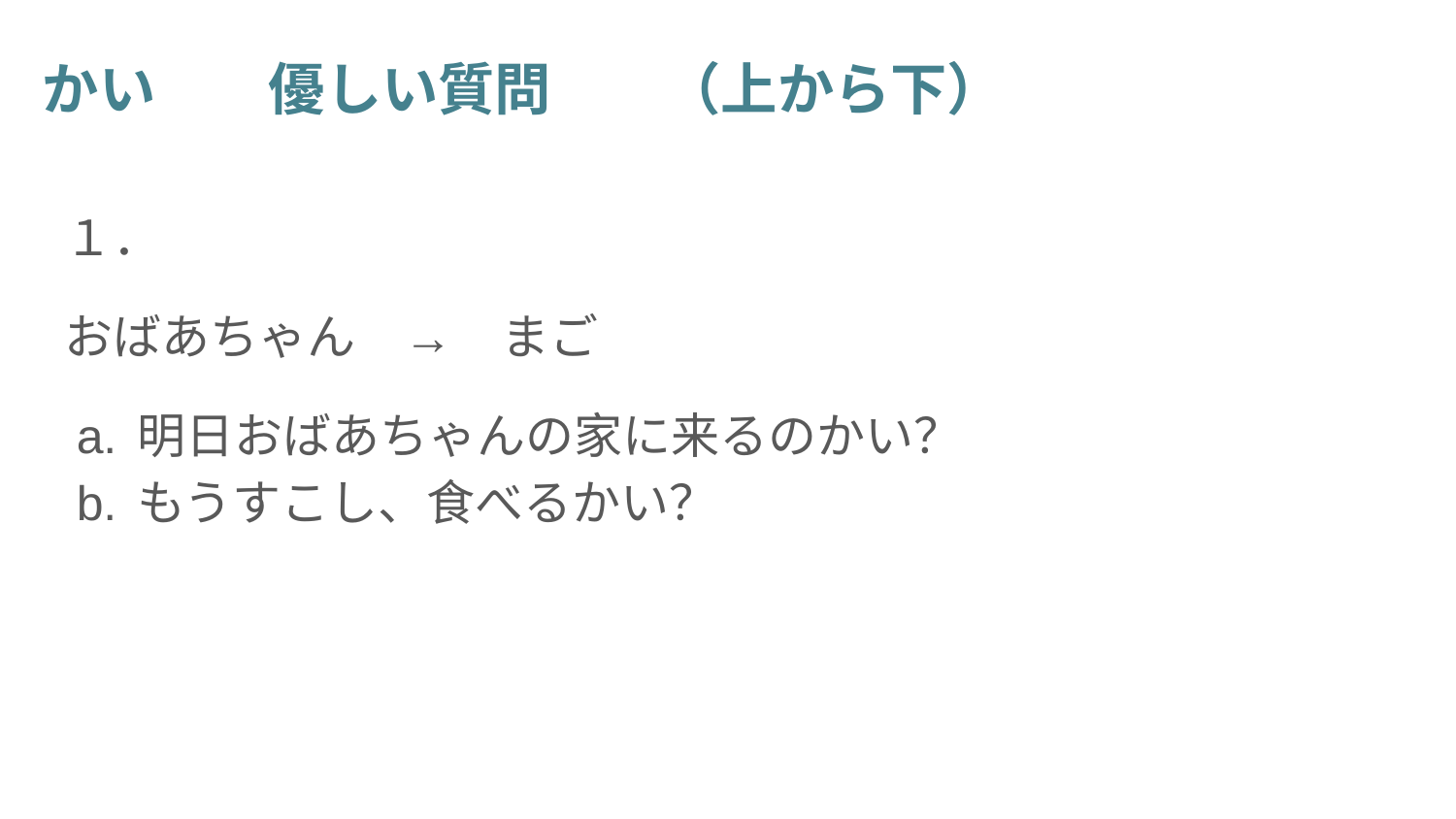

# かい　　優しい質問　　（上から下）

１．
おばあちゃん　→　まご
明日おばあちゃんの家に来るのかい？
もうすこし、食べるかい？